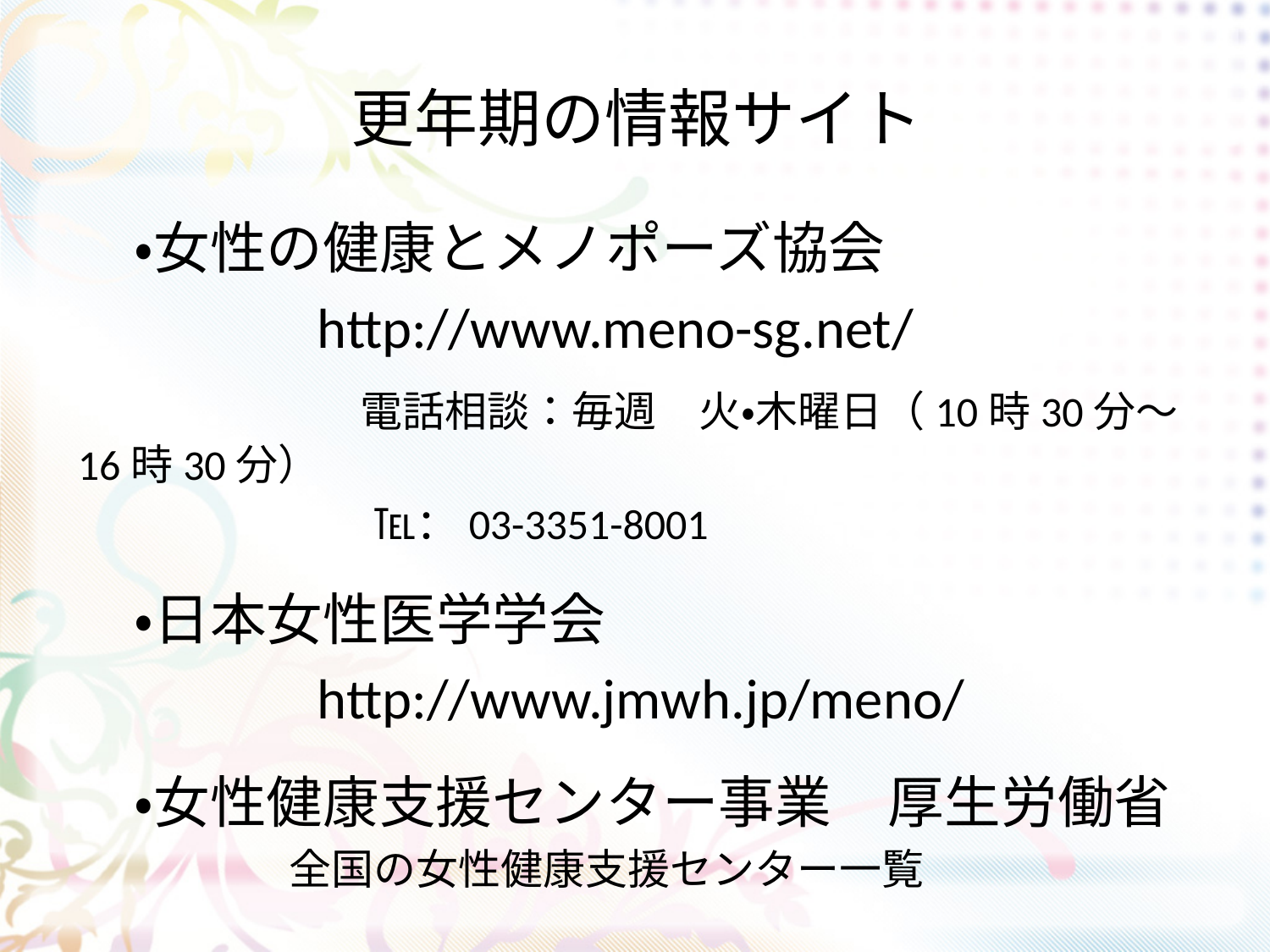

# 更年期の情報サイト
　・女性の健康とメノポーズ協会
　　　　http://www.meno-sg.net/
　　　　　電話相談：毎週　火・木曜日（10時30分～16時30分）
　　　　　　　℡：03-3351-8001

　・日本女性医学学会
　　　　http://www.jmwh.jp/meno/

　・女性健康支援センター事業　厚生労働省
　　　　　全国の女性健康支援センター一覧